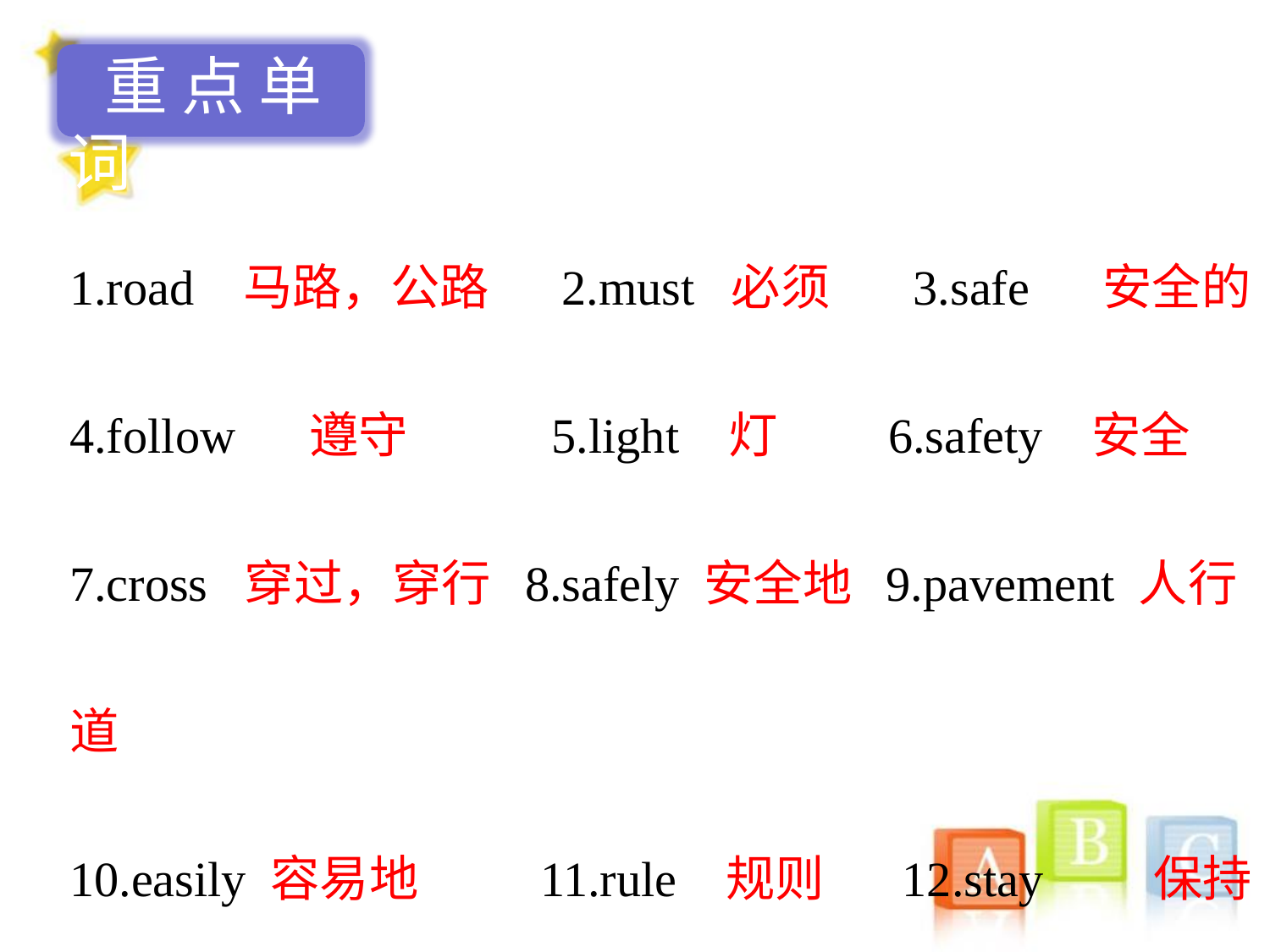

重点单词

1.road   马路，公路　 2.must  必须　  3.safe     安全的
4.follow     遵守            5.light   灯         6.safety   安全
7.cross  穿过，穿行  8.safely 安全地  9.pavement 人行道
10.easily 容易地          11.rule   规则      12.stay        保持